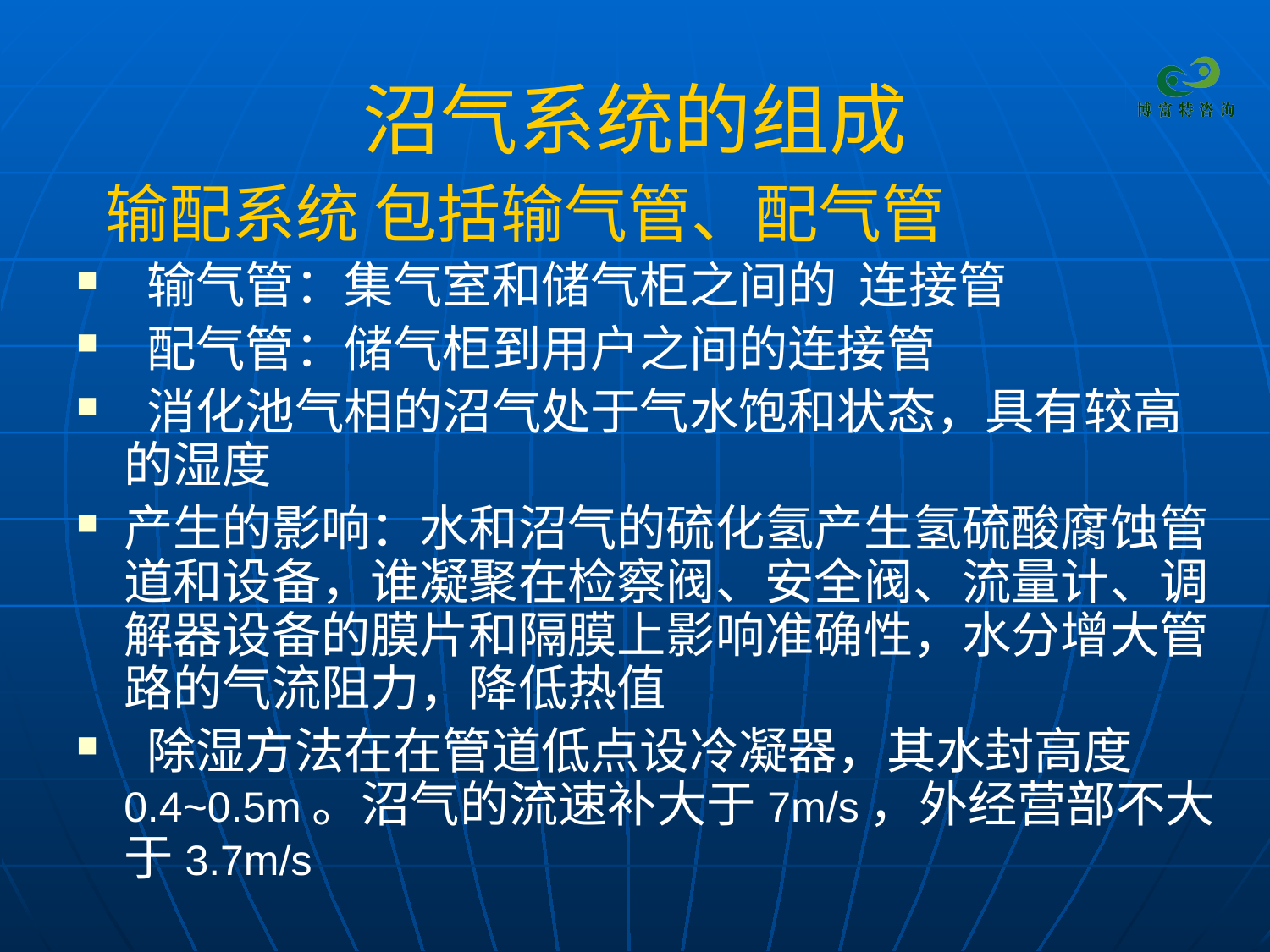

# 沼气系统的组成
  输配系统 包括输气管、配气管
 输气管：集气室和储气柜之间的  连接管
 配气管：储气柜到用户之间的连接管
 消化池气相的沼气处于气水饱和状态，具有较高的湿度
产生的影响：水和沼气的硫化氢产生氢硫酸腐蚀管道和设备，谁凝聚在检察阀、安全阀、流量计、调解器设备的膜片和隔膜上影响准确性，水分增大管路的气流阻力，降低热值
 除湿方法在在管道低点设冷凝器，其水封高度0.4~0.5m。沼气的流速补大于7m/s，外经营部不大于3.7m/s